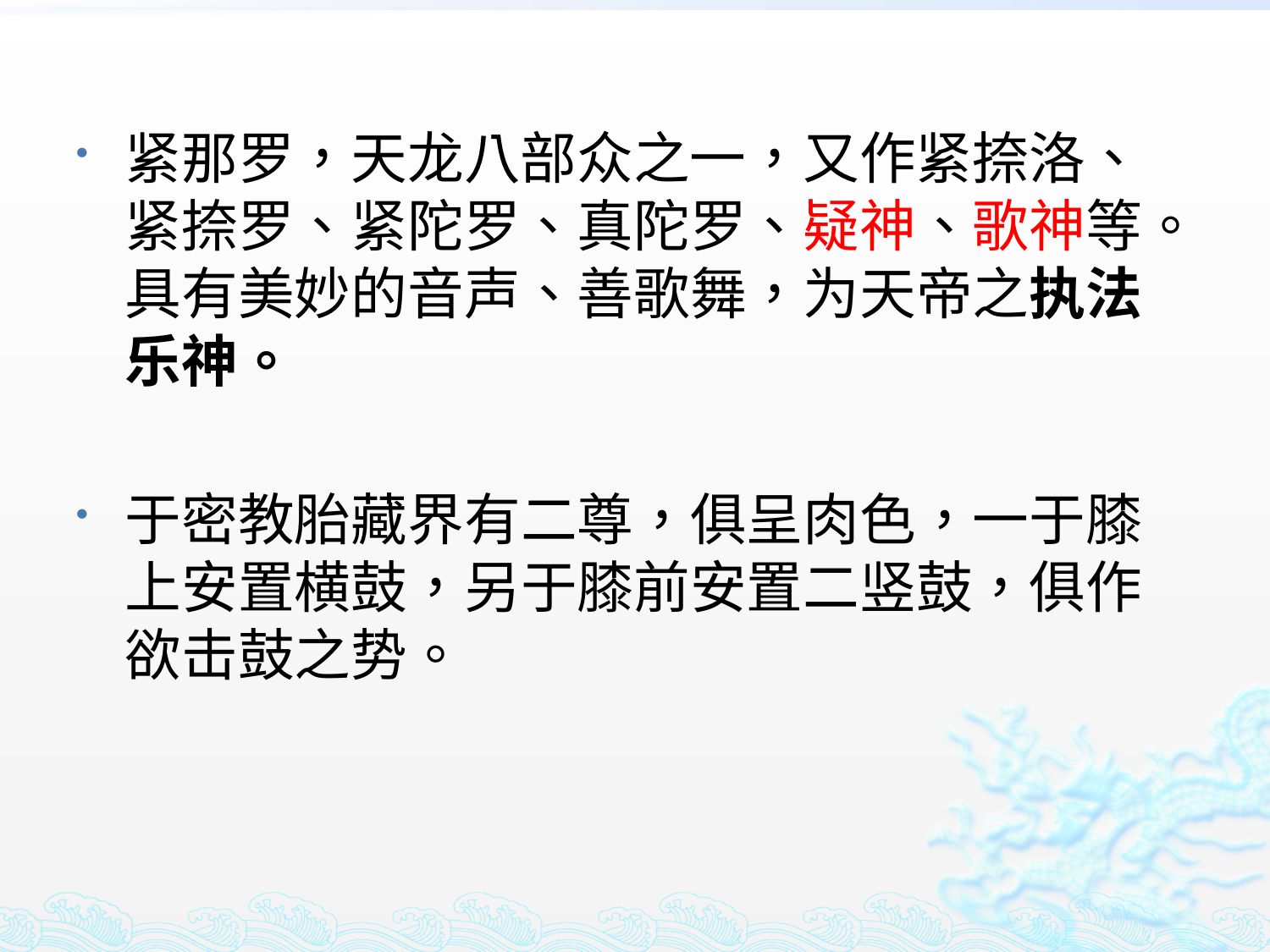

紧那罗，天龙八部众之一，又作紧捺洛、紧捺罗、紧陀罗、真陀罗、疑神、歌神等。具有美妙的音声、善歌舞，为天帝之执法乐神。

于密教胎藏界有二尊，俱呈肉色，一于膝上安置横鼓，另于膝前安置二竖鼓，俱作欲击鼓之势。